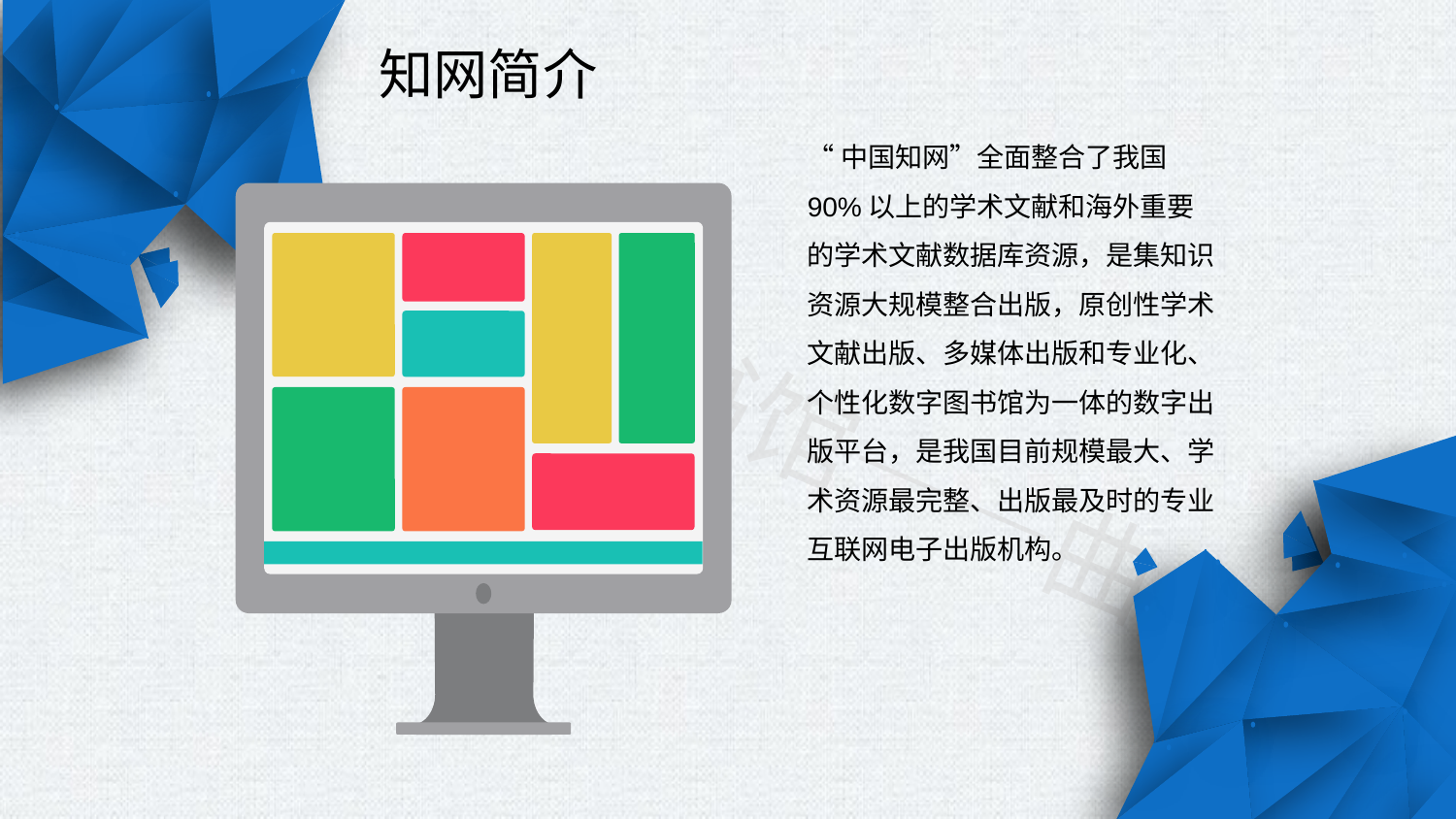

知网简介
“中国知网”全面整合了我国90%以上的学术文献和海外重要的学术文献数据库资源，是集知识资源大规模整合出版，原创性学术文献出版、多媒体出版和专业化、个性化数字图书馆为一体的数字出版平台，是我国目前规模最大、学术资源最完整、出版最及时的专业互联网电子出版机构。